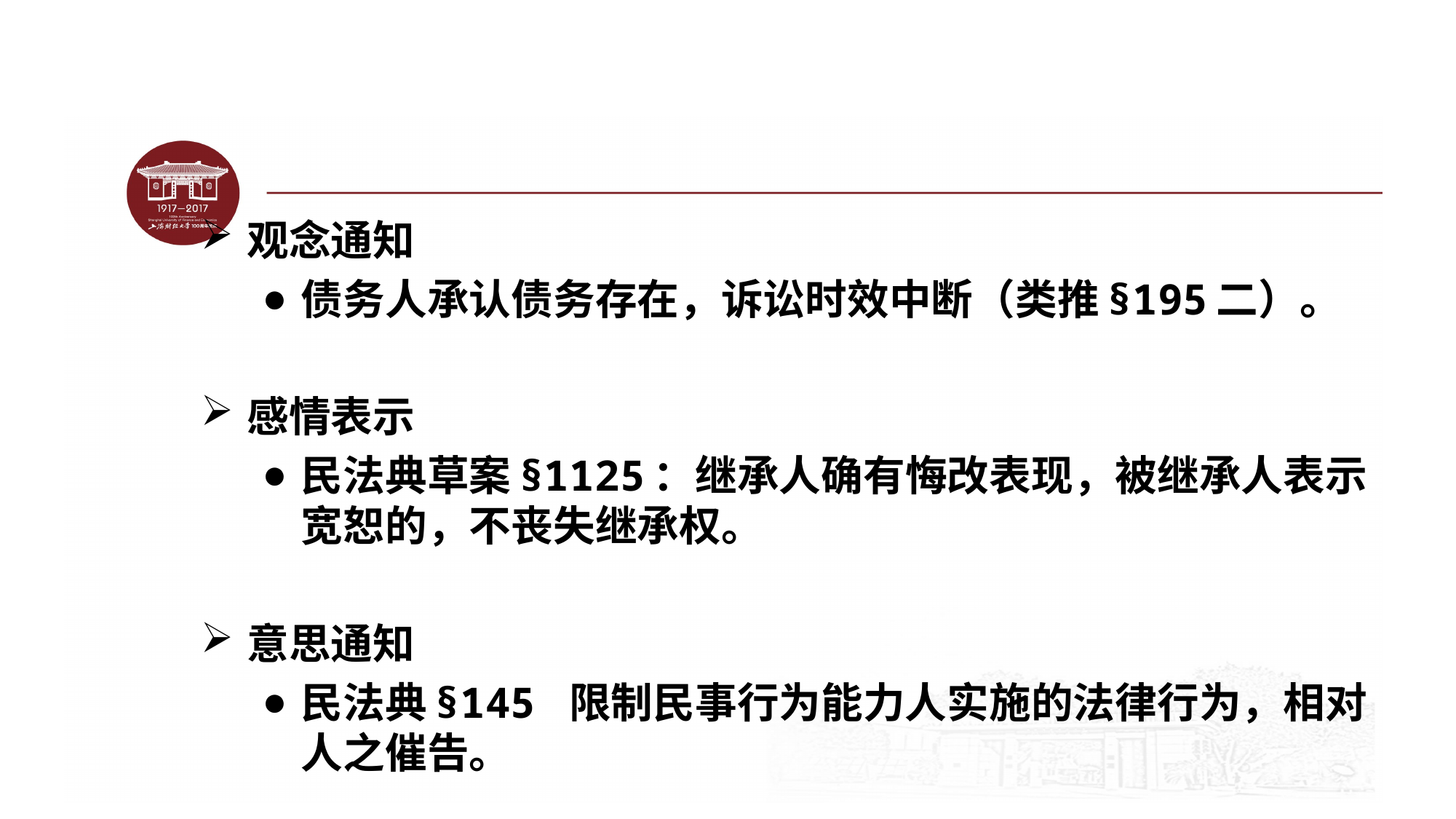

#
观念通知
债务人承认债务存在，诉讼时效中断（类推§195二）。

感情表示
民法典草案§1125：继承人确有悔改表现，被继承人表示宽恕的，不丧失继承权。

意思通知
民法典§145 限制民事行为能力人实施的法律行为，相对人之催告。